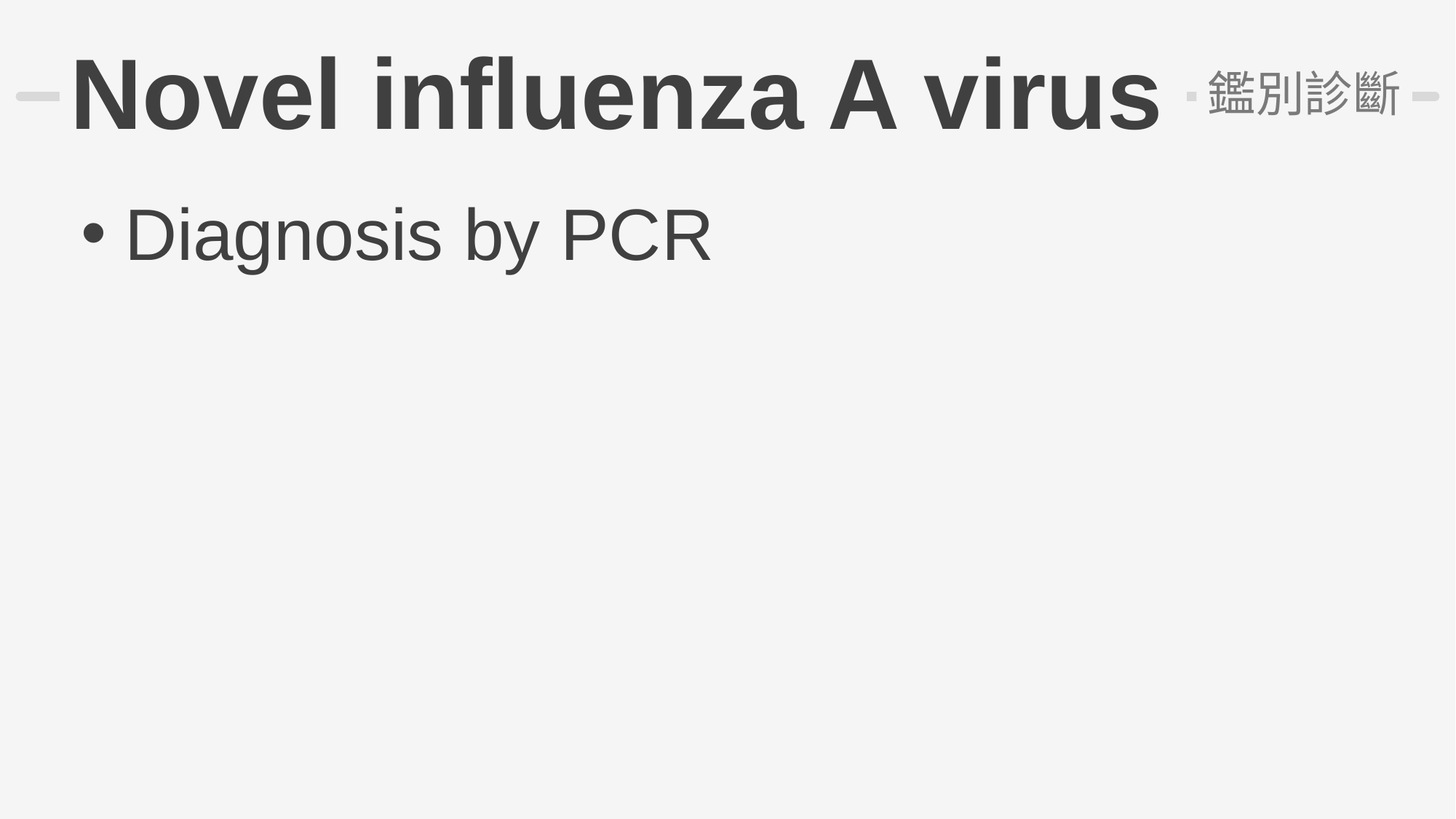

# Novel influenza A virus
鑑別診斷
Diagnosis by PCR